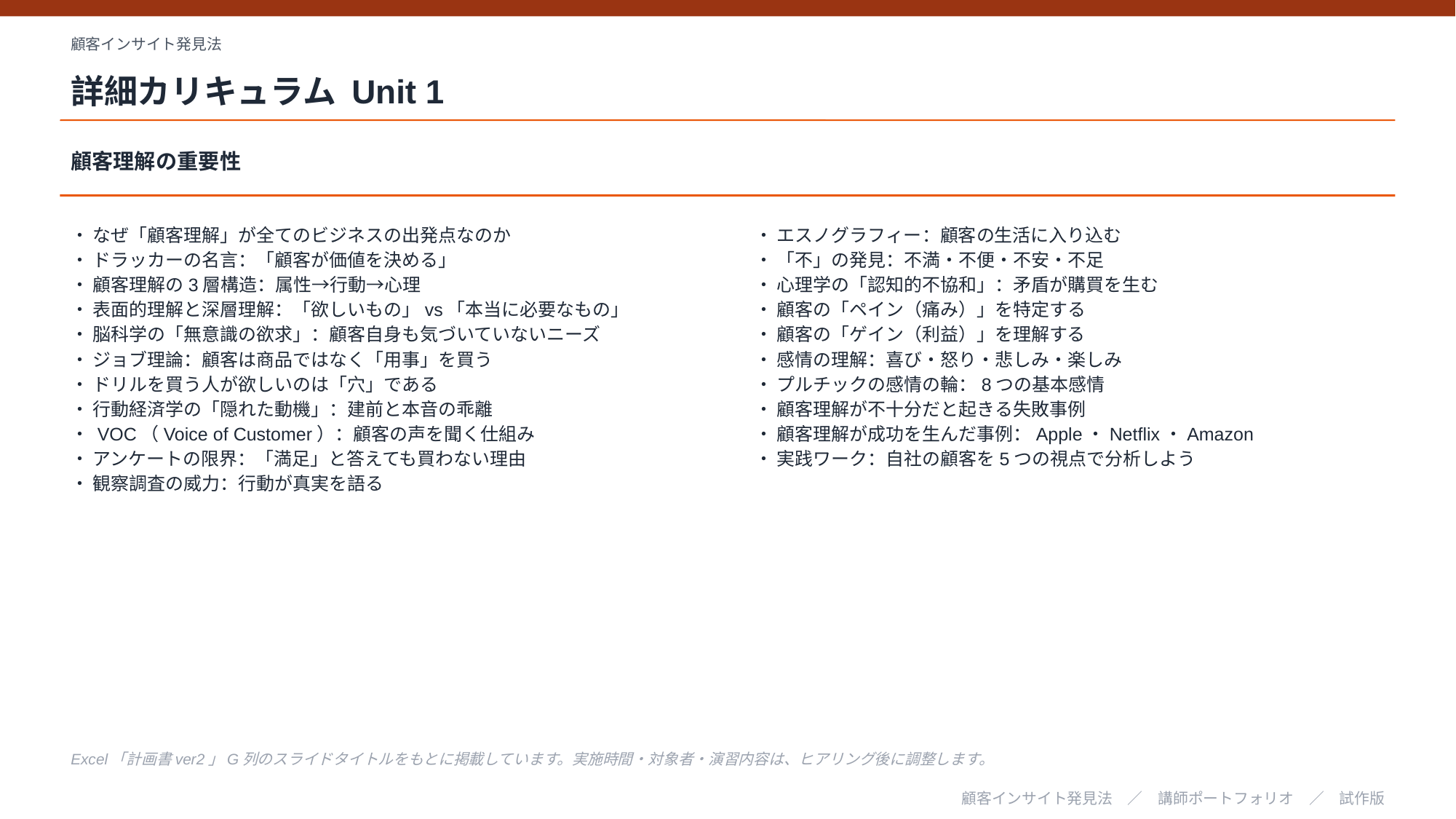

顧客インサイト発見法
詳細カリキュラム Unit 1

顧客理解の重要性

・ なぜ「顧客理解」が全てのビジネスの出発点なのか
・ ドラッカーの名言：「顧客が価値を決める」
・ 顧客理解の3層構造：属性→行動→心理
・ 表面的理解と深層理解：「欲しいもの」vs「本当に必要なもの」
・ 脳科学の「無意識の欲求」：顧客自身も気づいていないニーズ
・ ジョブ理論：顧客は商品ではなく「用事」を買う
・ ドリルを買う人が欲しいのは「穴」である
・ 行動経済学の「隠れた動機」：建前と本音の乖離
・ VOC（Voice of Customer）：顧客の声を聞く仕組み
・ アンケートの限界：「満足」と答えても買わない理由
・ 観察調査の威力：行動が真実を語る
・ エスノグラフィー：顧客の生活に入り込む
・ 「不」の発見：不満・不便・不安・不足
・ 心理学の「認知的不協和」：矛盾が購買を生む
・ 顧客の「ペイン（痛み）」を特定する
・ 顧客の「ゲイン（利益）」を理解する
・ 感情の理解：喜び・怒り・悲しみ・楽しみ
・ プルチックの感情の輪：8つの基本感情
・ 顧客理解が不十分だと起きる失敗事例
・ 顧客理解が成功を生んだ事例：Apple・Netflix・Amazon
・ 実践ワーク：自社の顧客を5つの視点で分析しよう
Excel「計画書ver2」G列のスライドタイトルをもとに掲載しています。実施時間・対象者・演習内容は、ヒアリング後に調整します。
顧客インサイト発見法　／　講師ポートフォリオ　／　試作版